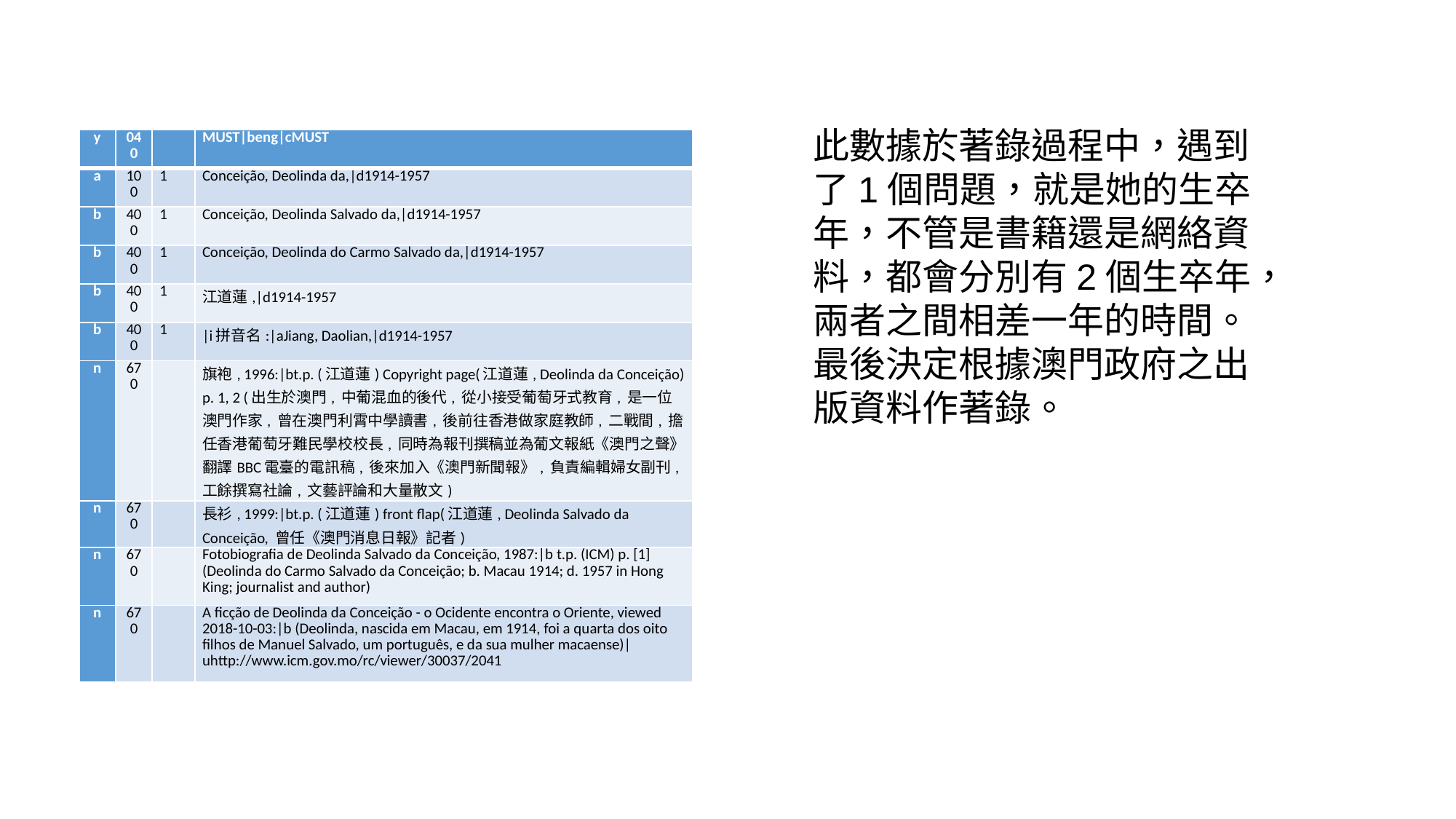

此數據於著錄過程中，遇到了1個問題，就是她的生卒年，不管是書籍還是網絡資料，都會分別有2個生卒年，兩者之間相差一年的時間。最後決定根據澳門政府之出版資料作著錄。
| y | 040 |  | MUST|beng|cMUST |
| --- | --- | --- | --- |
| a | 100 | 1 | Conceição, Deolinda da,|d1914-1957 |
| b | 400 | 1 | Conceição, Deolinda Salvado da,|d1914-1957 |
| b | 400 | 1 | Conceição, Deolinda do Carmo Salvado da,|d1914-1957 |
| b | 400 | 1 | 江道蓮,|d1914-1957 |
| b | 400 | 1 | |i拼音名:|aJiang, Daolian,|d1914-1957 |
| n | 670 |  | 旗袍, 1996:|bt.p. (江道蓮) Copyright page(江道蓮, Deolinda da Conceição) p. 1, 2 (出生於澳門, 中葡混血的後代, 從小接受葡萄牙式教育, 是一位澳門作家, 曾在澳門利霄中學讀書, 後前往香港做家庭教師, 二戰間, 擔任香港葡萄牙難民學校校長, 同時為報刊撰稿並為葡文報紙《澳門之聲》翻譯BBC電臺的電訊稿, 後來加入《澳門新聞報》, 負責編輯婦女副刊, 工餘撰寫社論, 文藝評論和大量散文) |
| n | 670 |  | 長衫, 1999:|bt.p. (江道蓮) front flap(江道蓮, Deolinda Salvado da Conceição, 曾任《澳門消息日報》記者) |
| n | 670 |  | Fotobiografia de Deolinda Salvado da Conceição, 1987:|b t.p. (ICM) p. [1] (Deolinda do Carmo Salvado da Conceição; b. Macau 1914; d. 1957 in Hong King; journalist and author) |
| n | 670 |  | A ficção de Deolinda da Conceição - o Ocidente encontra o Oriente, viewed 2018-10-03:|b (Deolinda, nascida em Macau, em 1914, foi a quarta dos oito filhos de Manuel Salvado, um português, e da sua mulher macaense)|uhttp://www.icm.gov.mo/rc/viewer/30037/2041 |